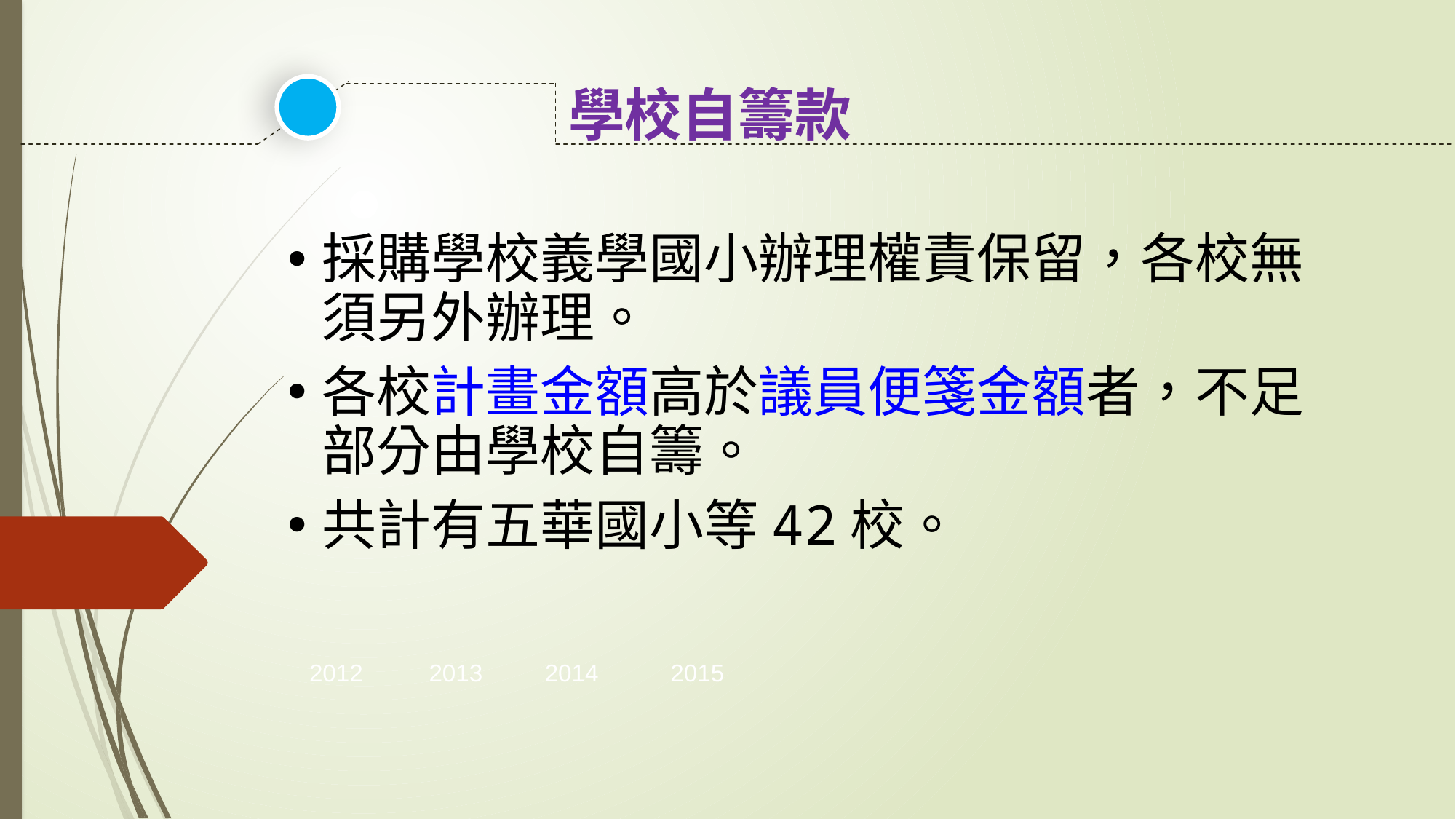

學校自籌款

採購學校義學國小辦理權責保留，各校無須另外辦理。
各校計畫金額高於議員便箋金額者，不足部分由學校自籌。
共計有五華國小等42校。

2015
2014
2013
2012
延时符